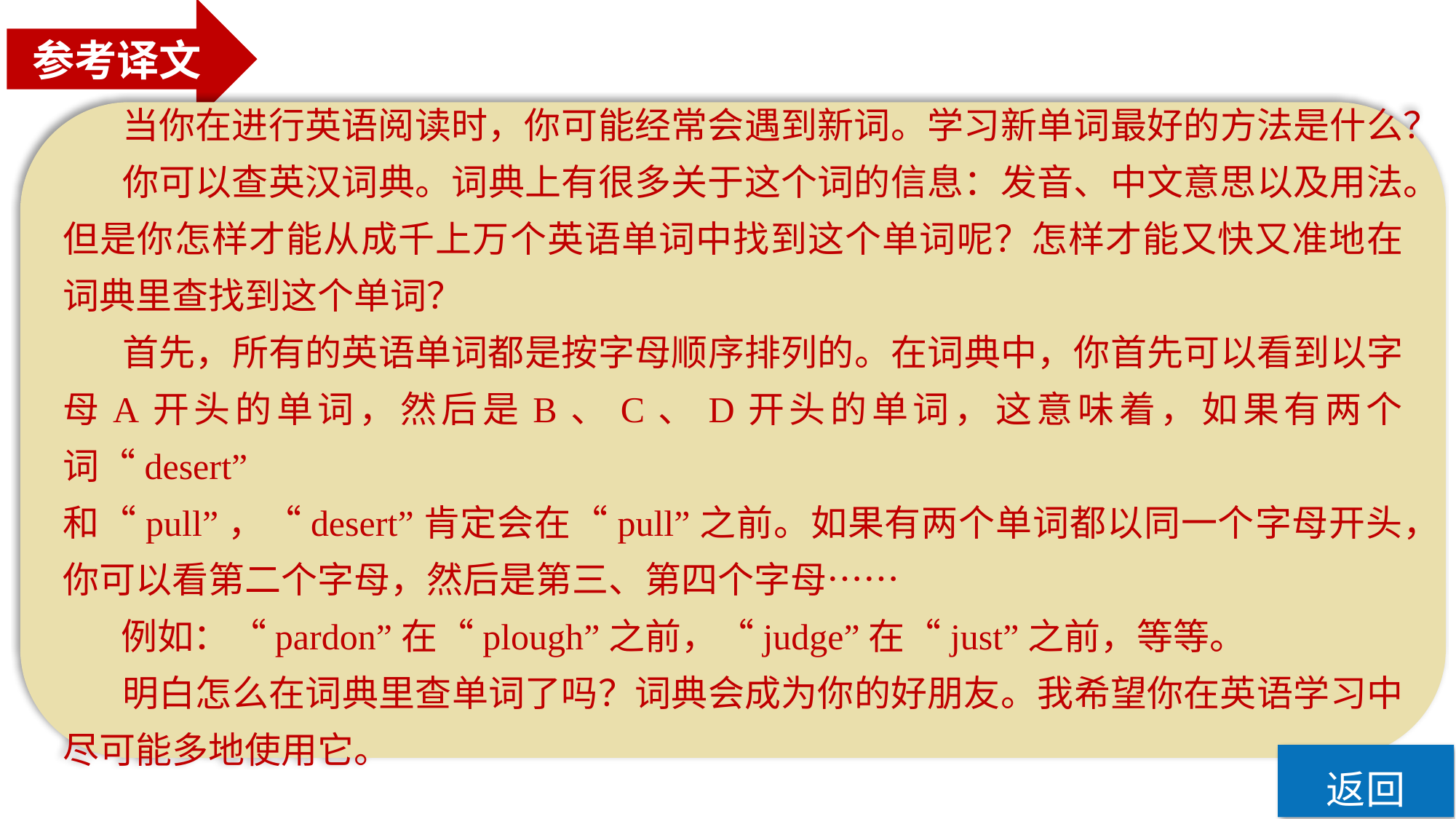

参考译文
      当你在进行英语阅读时，你可能经常会遇到新词。学习新单词最好的方法是什么？
      你可以查英汉词典。词典上有很多关于这个词的信息：发音、中文意思以及用法。但是你怎样才能从成千上万个英语单词中找到这个单词呢？怎样才能又快又准地在词典里查找到这个单词？
      首先，所有的英语单词都是按字母顺序排列的。在词典中，你首先可以看到以字母A开头的单词，然后是B、C、D开头的单词，这意味着，如果有两个词“desert”
和“pull”，“desert”肯定会在“pull”之前。如果有两个单词都以同一个字母开头，你可以看第二个字母，然后是第三、第四个字母……
      例如：“pardon”在“plough”之前，“judge”在“just”之前，等等。
      明白怎么在词典里查单词了吗？词典会成为你的好朋友。我希望你在英语学习中尽可能多地使用它。
返回